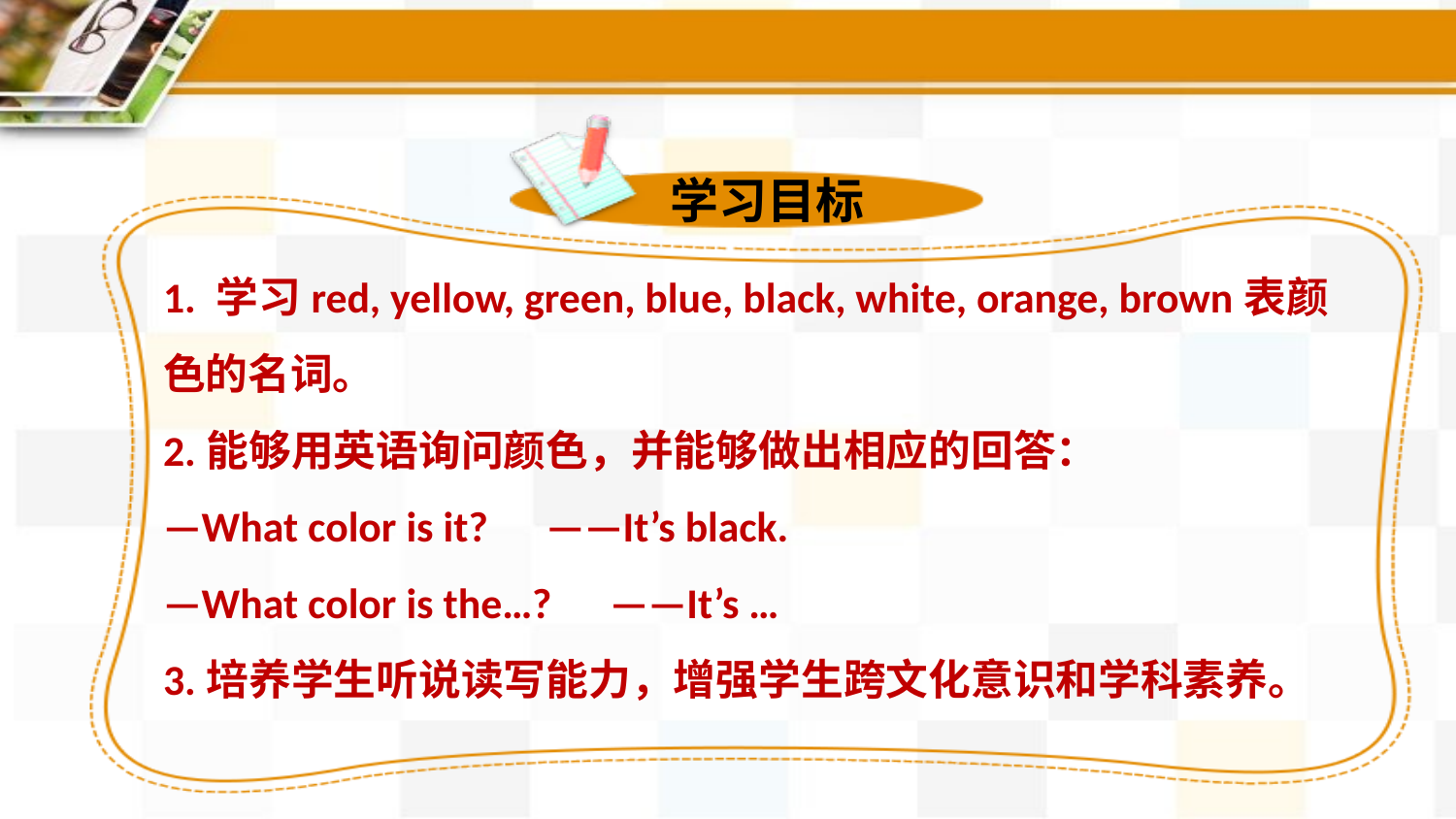

学习目标
1. 学习red, yellow, green, blue, black, white, orange, brown表颜色的名词。
2.能够用英语询问颜色，并能够做出相应的回答：
—What color is it?      ——It’s black.
—What color is the…?      ——It’s …
3.培养学生听说读写能力，增强学生跨文化意识和学科素养。